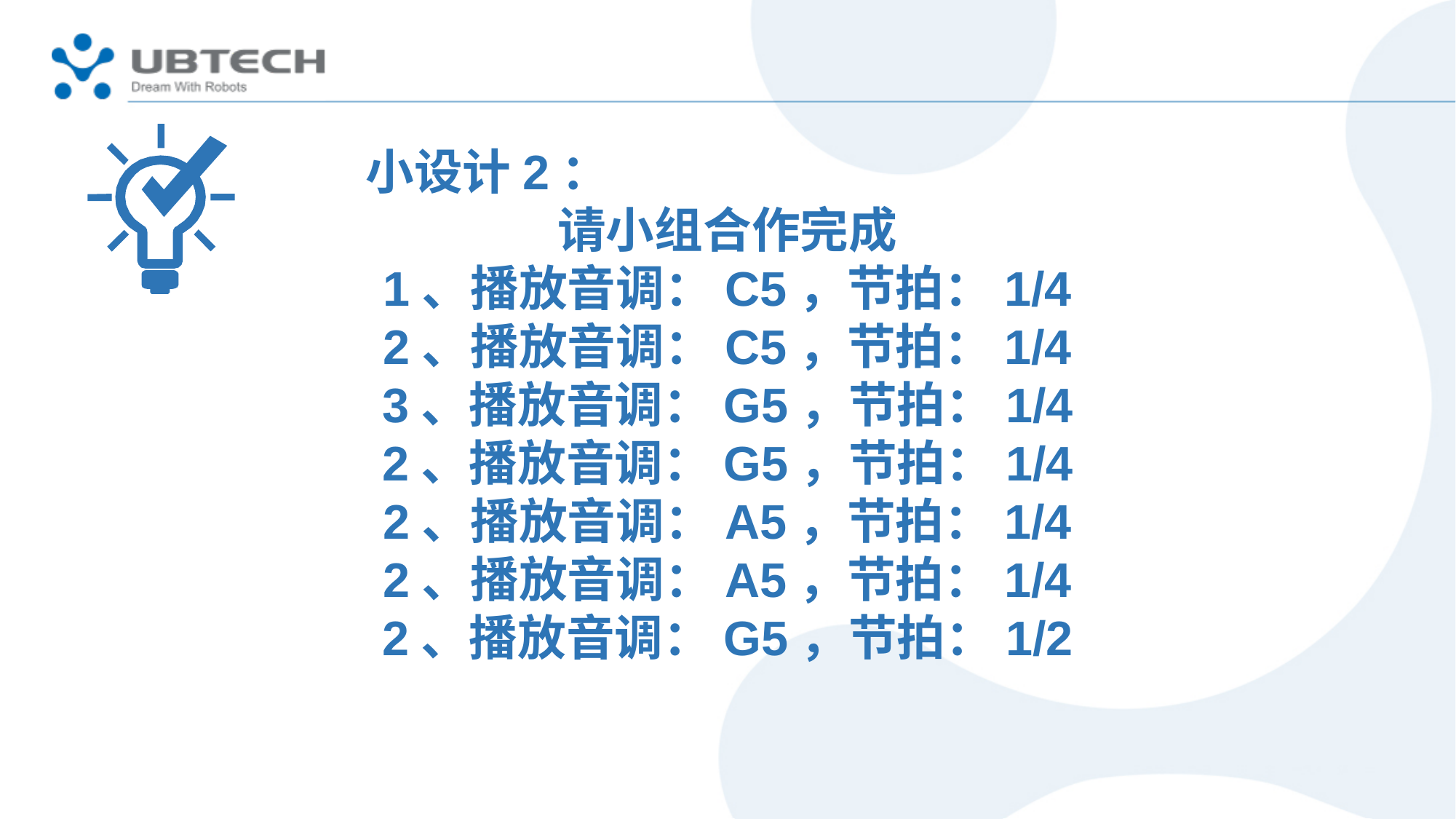

小设计2：
请小组合作完成
1、播放音调：C5，节拍：1/4
2、播放音调：C5，节拍：1/4
3、播放音调：G5，节拍：1/4
2、播放音调：G5，节拍：1/4
2、播放音调：A5，节拍：1/4
2、播放音调：A5，节拍：1/4
2、播放音调：G5，节拍：1/2